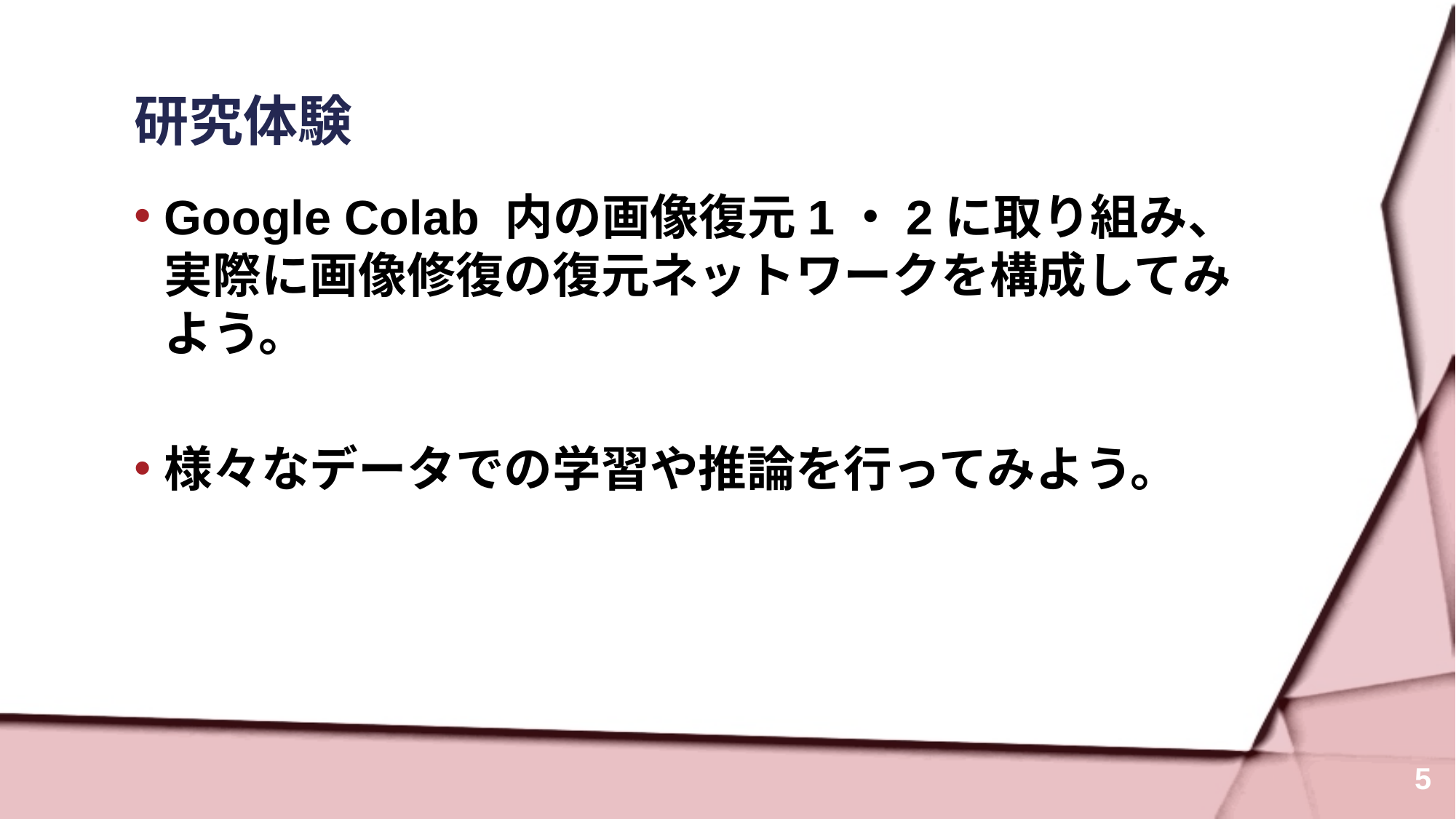

# 研究体験
Google Colab 内の画像復元1・2に取り組み、実際に画像修復の復元ネットワークを構成してみよう。

様々なデータでの学習や推論を行ってみよう。
5